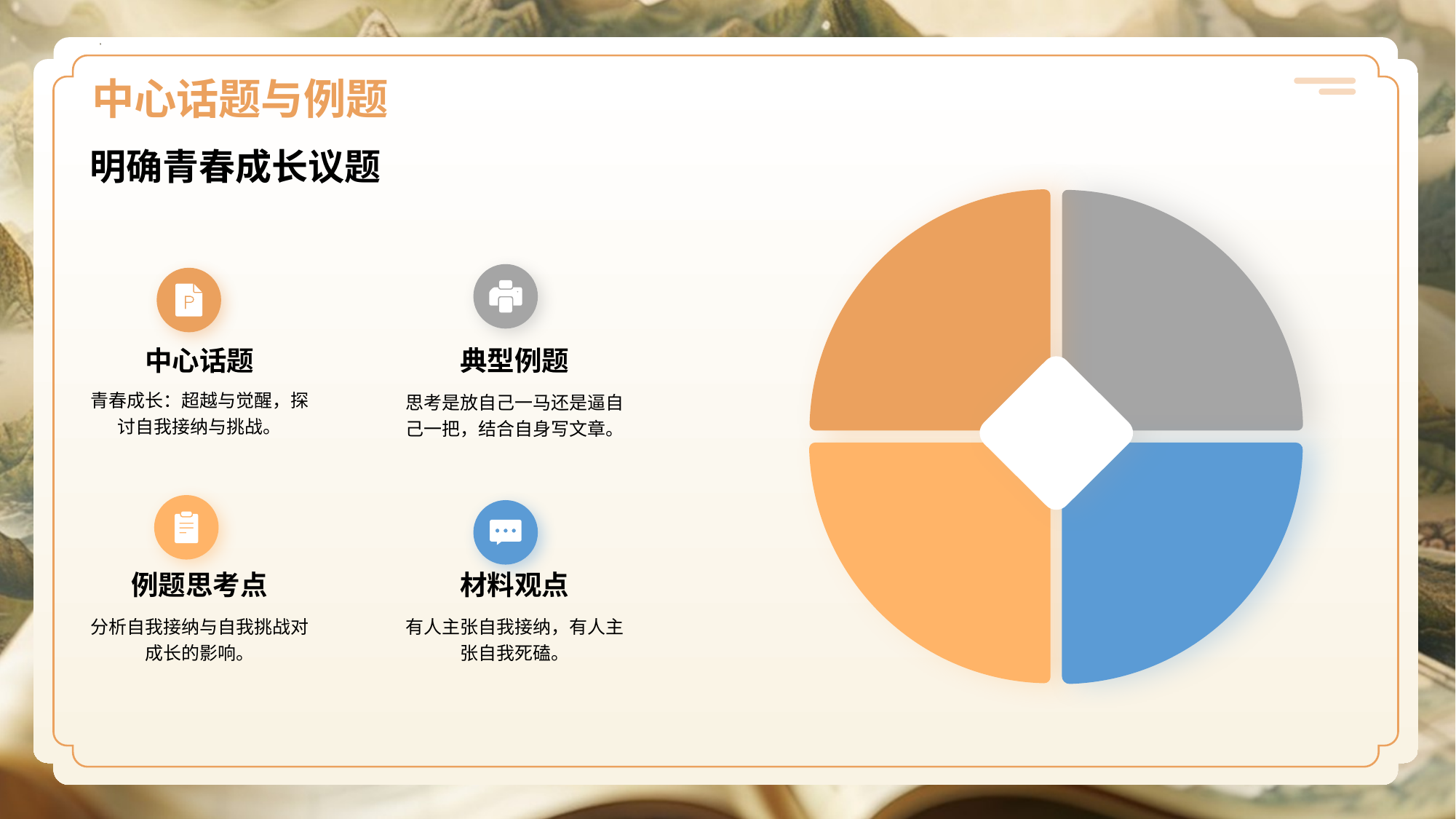

# 中心话题与例题
明确青春成长议题

典型例题
思考是放自己一马还是逼自己一把，结合自身写文章。

中心话题
青春成长：超越与觉醒，探讨自我接纳与挑战。

例题思考点
分析自我接纳与自我挑战对成长的影响。

材料观点
有人主张自我接纳，有人主张自我死磕。